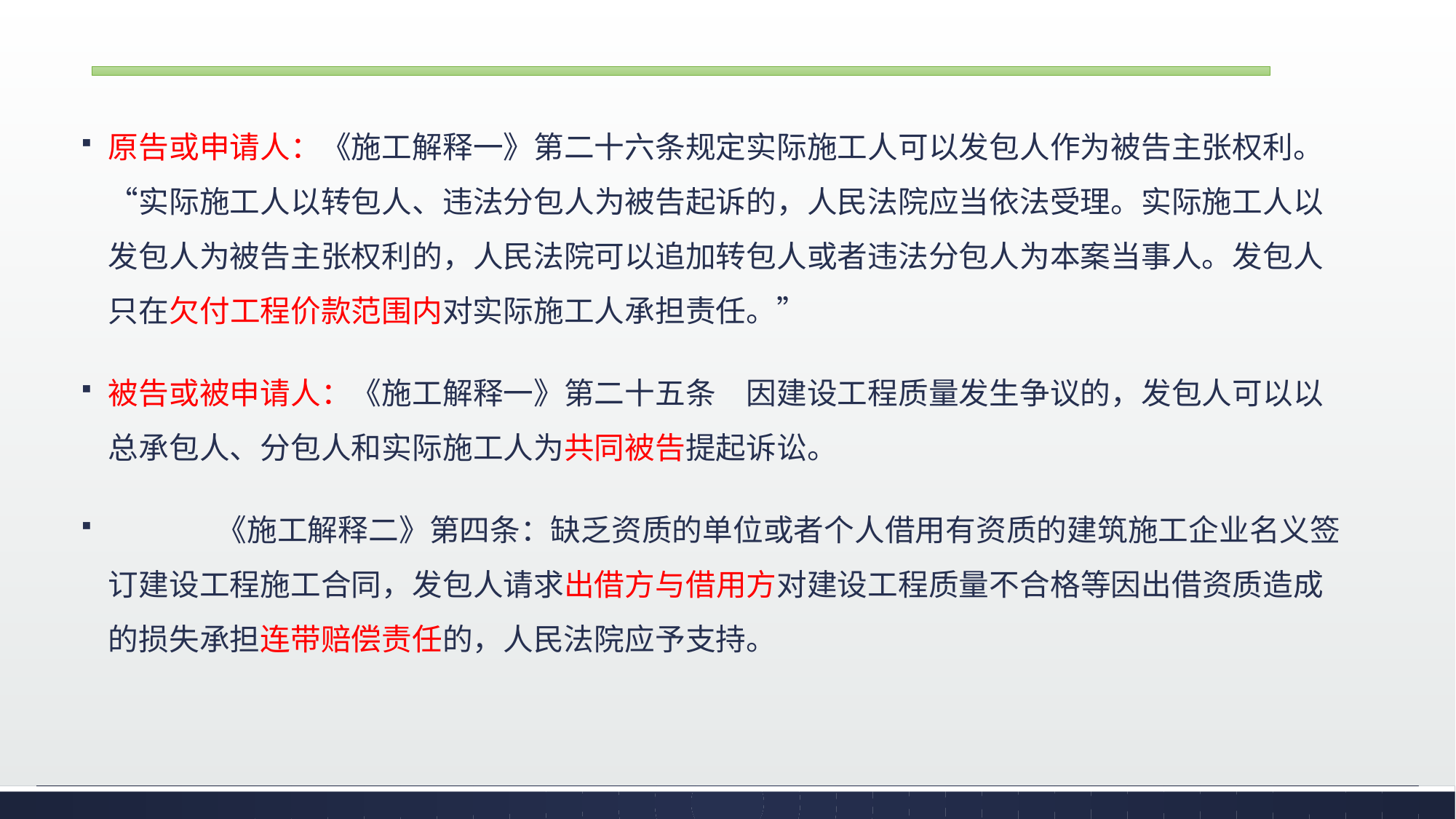

# 实际施工人主体地位的适格性

原告或申请人：《施工解释一》第二十六条规定实际施工人可以发包人作为被告主张权利。“实际施工人以转包人、违法分包人为被告起诉的，人民法院应当依法受理。实际施工人以发包人为被告主张权利的，人民法院可以追加转包人或者违法分包人为本案当事人。发包人只在欠付工程价款范围内对实际施工人承担责任。”
被告或被申请人：《施工解释一》第二十五条　因建设工程质量发生争议的，发包人可以以总承包人、分包人和实际施工人为共同被告提起诉讼。
               《施工解释二》第四条：缺乏资质的单位或者个人借用有资质的建筑施工企业名义签订建设工程施工合同，发包人请求出借方与借用方对建设工程质量不合格等因出借资质造成的损失承担连带赔偿责任的，人民法院应予支持。